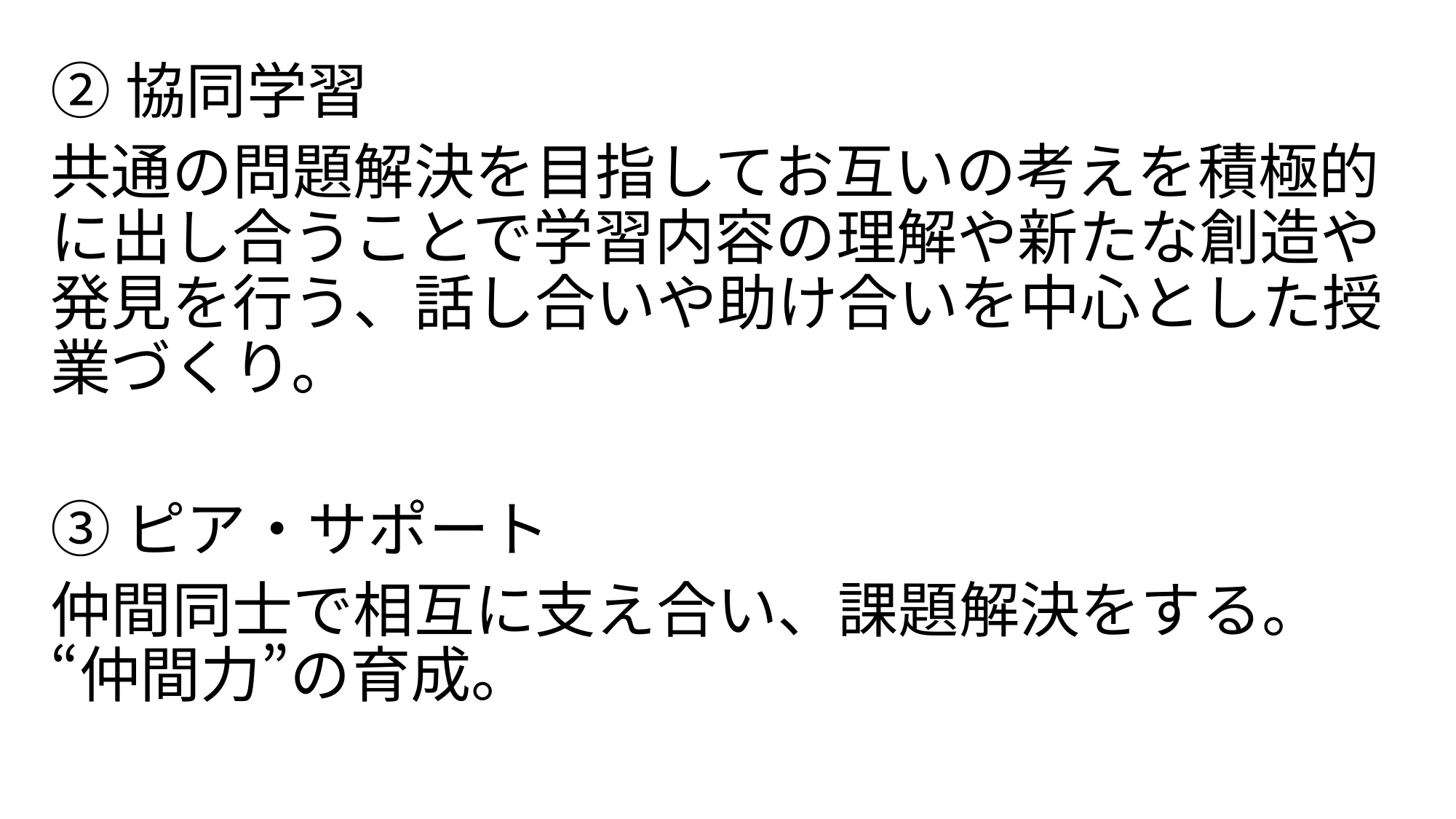

②協同学習
共通の問題解決を目指してお互いの考えを積極的に出し合うことで学習内容の理解や新たな創造や発見を行う、話し合いや助け合いを中心とした授業づくり。

③ピア・サポート
仲間同士で相互に支え合い、課題解決をする。“仲間力”の育成。